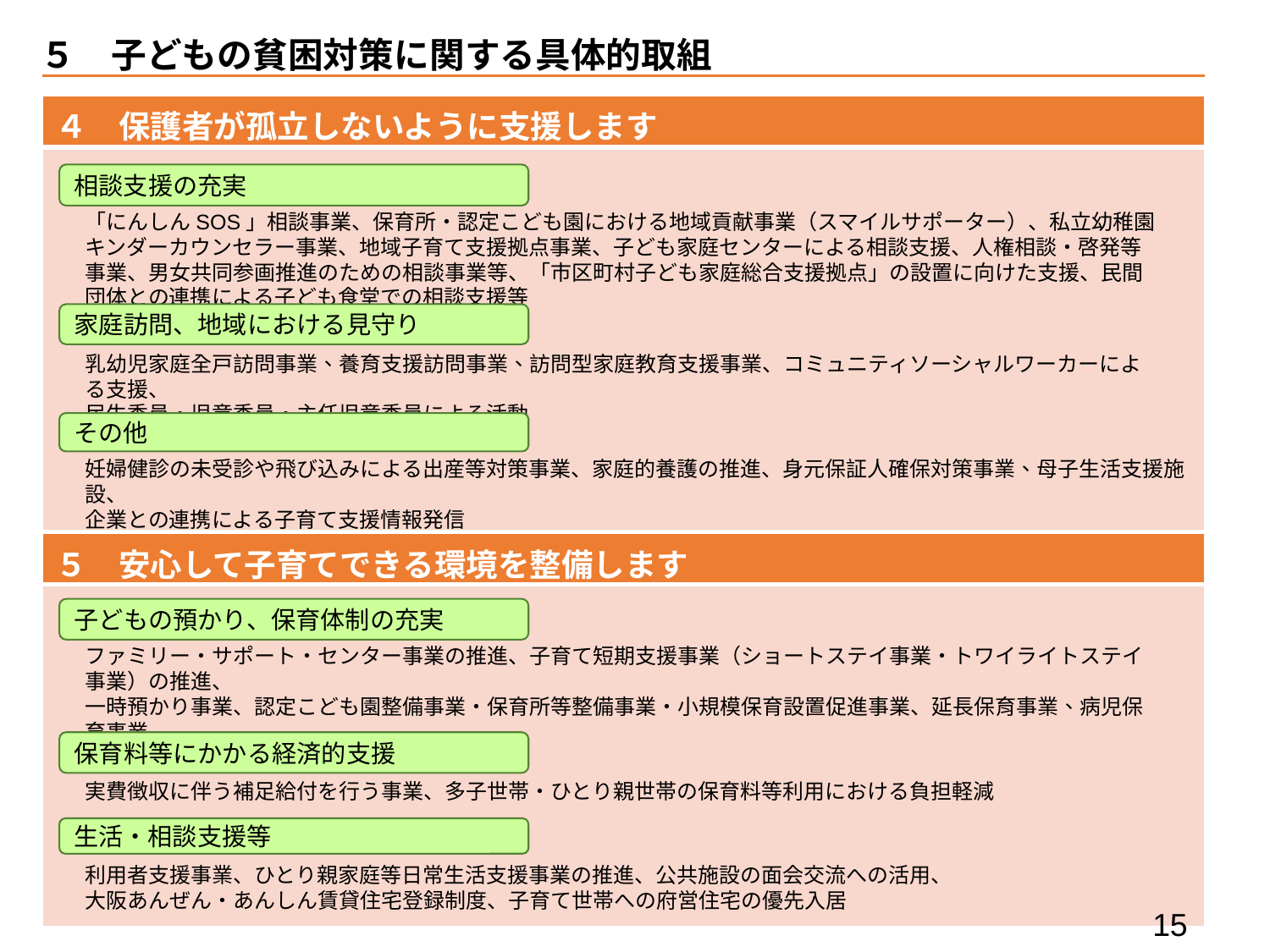

５　子どもの貧困対策に関する具体的取組
| ４　保護者が孤立しないように支援します |
| --- |
|  |
相談支援の充実
「にんしんSOS」相談事業、保育所・認定こども園における地域貢献事業（スマイルサポーター）、私立幼稚園キンダーカウンセラー事業、地域子育て支援拠点事業、子ども家庭センターによる相談支援、人権相談・啓発等事業、男女共同参画推進のための相談事業等、「市区町村子ども家庭総合支援拠点」の設置に向けた支援、民間団体との連携による子ども食堂での相談支援等
家庭訪問、地域における見守り
乳幼児家庭全戸訪問事業、養育支援訪問事業、訪問型家庭教育支援事業、コミュニティソーシャルワーカーによる支援、
民生委員・児童委員・主任児童委員による活動

その他
妊婦健診の未受診や飛び込みによる出産等対策事業、家庭的養護の推進、身元保証人確保対策事業、母子生活支援施設、
企業との連携による子育て支援情報発信
| ５　安心して子育てできる環境を整備します |
| --- |
|  |
子どもの預かり、保育体制の充実
ファミリー・サポート・センター事業の推進、子育て短期支援事業（ショートステイ事業・トワイライトステイ事業）の推進、
一時預かり事業、認定こども園整備事業・保育所等整備事業・小規模保育設置促進事業、延長保育事業、病児保育事業、
多様な事業者の参入促進・能力開発事業
保育料等にかかる経済的支援
実費徴収に伴う補足給付を行う事業、多子世帯・ひとり親世帯の保育料等利用における負担軽減
生活・相談支援等
利用者支援事業、ひとり親家庭等日常生活支援事業の推進、公共施設の面会交流への活用、
大阪あんぜん・あんしん賃貸住宅登録制度、子育て世帯への府営住宅の優先入居
15